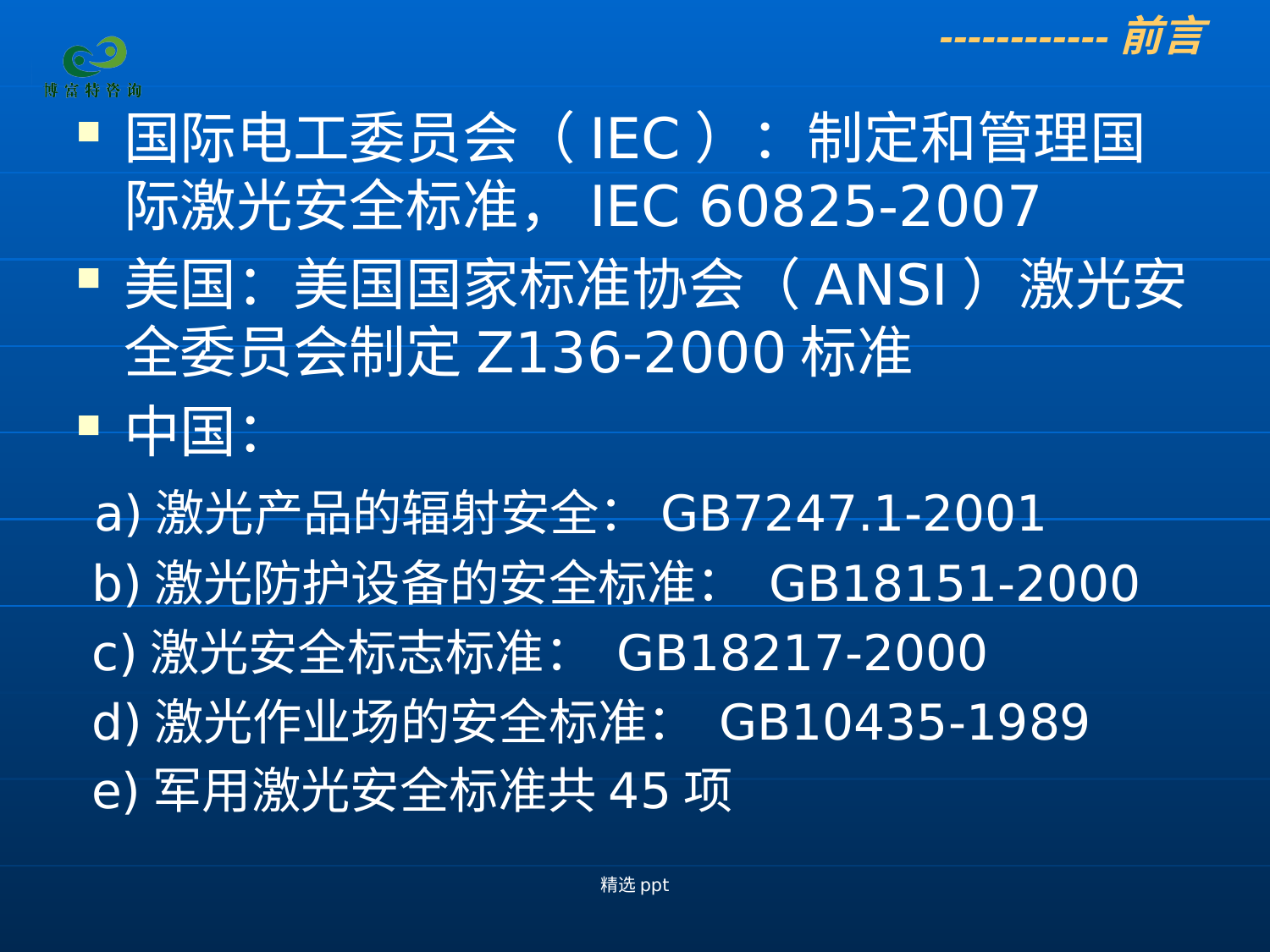

------------前言
国际电工委员会（IEC）：制定和管理国际激光安全标准，IEC 60825-2007
美国：美国国家标准协会（ANSI）激光安全委员会制定Z136-2000标准
中国：
 a)激光产品的辐射安全：GB7247.1-2001
 b)激光防护设备的安全标准： GB18151-2000
 c)激光安全标志标准： GB18217-2000
 d)激光作业场的安全标准： GB10435-1989
 e)军用激光安全标准共45项
5
精选ppt